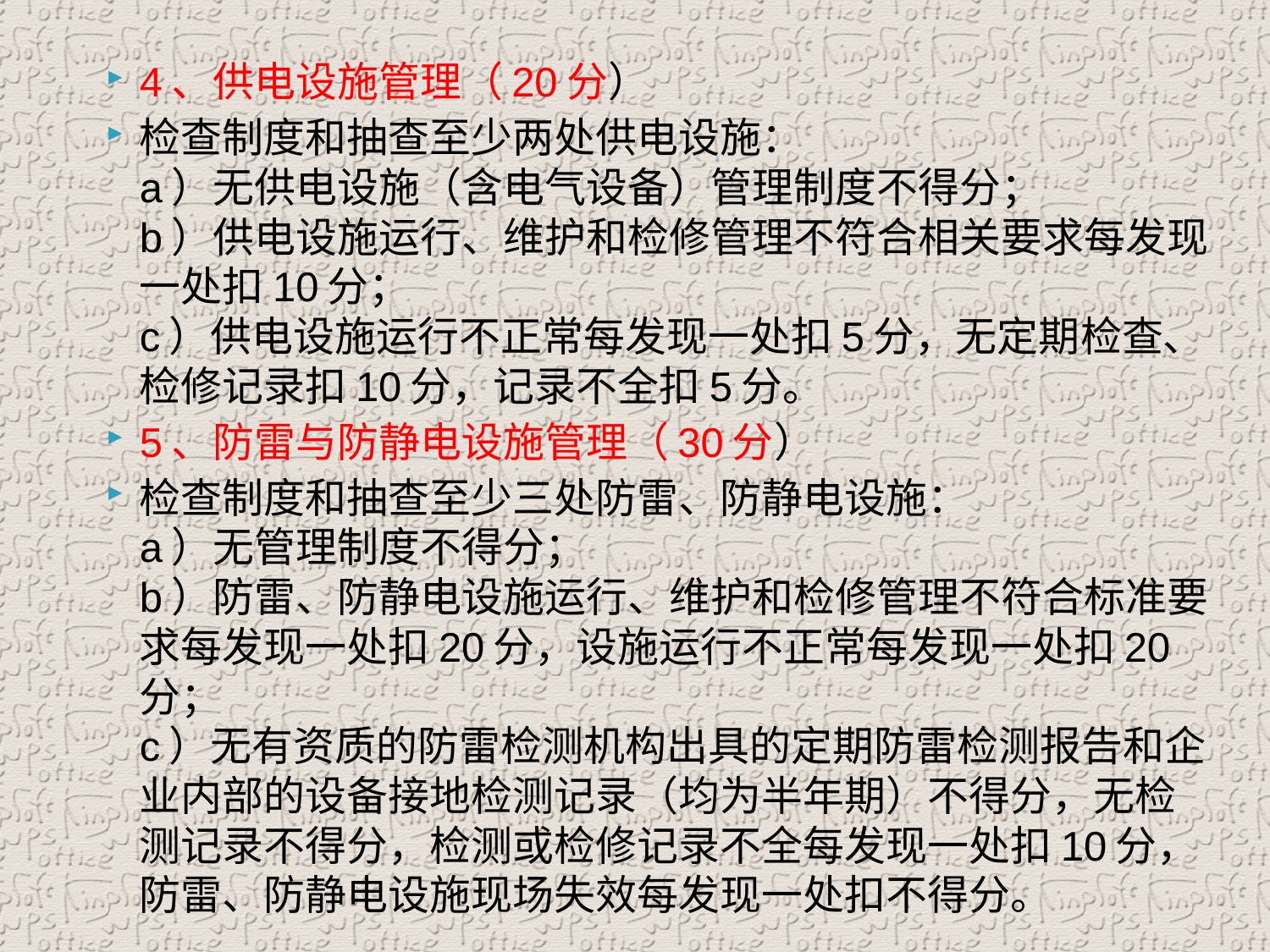

4、供电设施管理（20分）
检查制度和抽查至少两处供电设施：
a）无供电设施（含电气设备）管理制度不得分；
b）供电设施运行、维护和检修管理不符合相关要求每发现一处扣10分；
c）供电设施运行不正常每发现一处扣5分，无定期检查、检修记录扣10分，记录不全扣5分。
5、防雷与防静电设施管理（30分）
检查制度和抽查至少三处防雷、防静电设施：
a）无管理制度不得分；
b）防雷、防静电设施运行、维护和检修管理不符合标准要求每发现一处扣20分，设施运行不正常每发现一处扣20分；
c）无有资质的防雷检测机构出具的定期防雷检测报告和企业内部的设备接地检测记录（均为半年期）不得分，无检测记录不得分，检测或检修记录不全每发现一处扣10分，防雷、防静电设施现场失效每发现一处扣不得分。